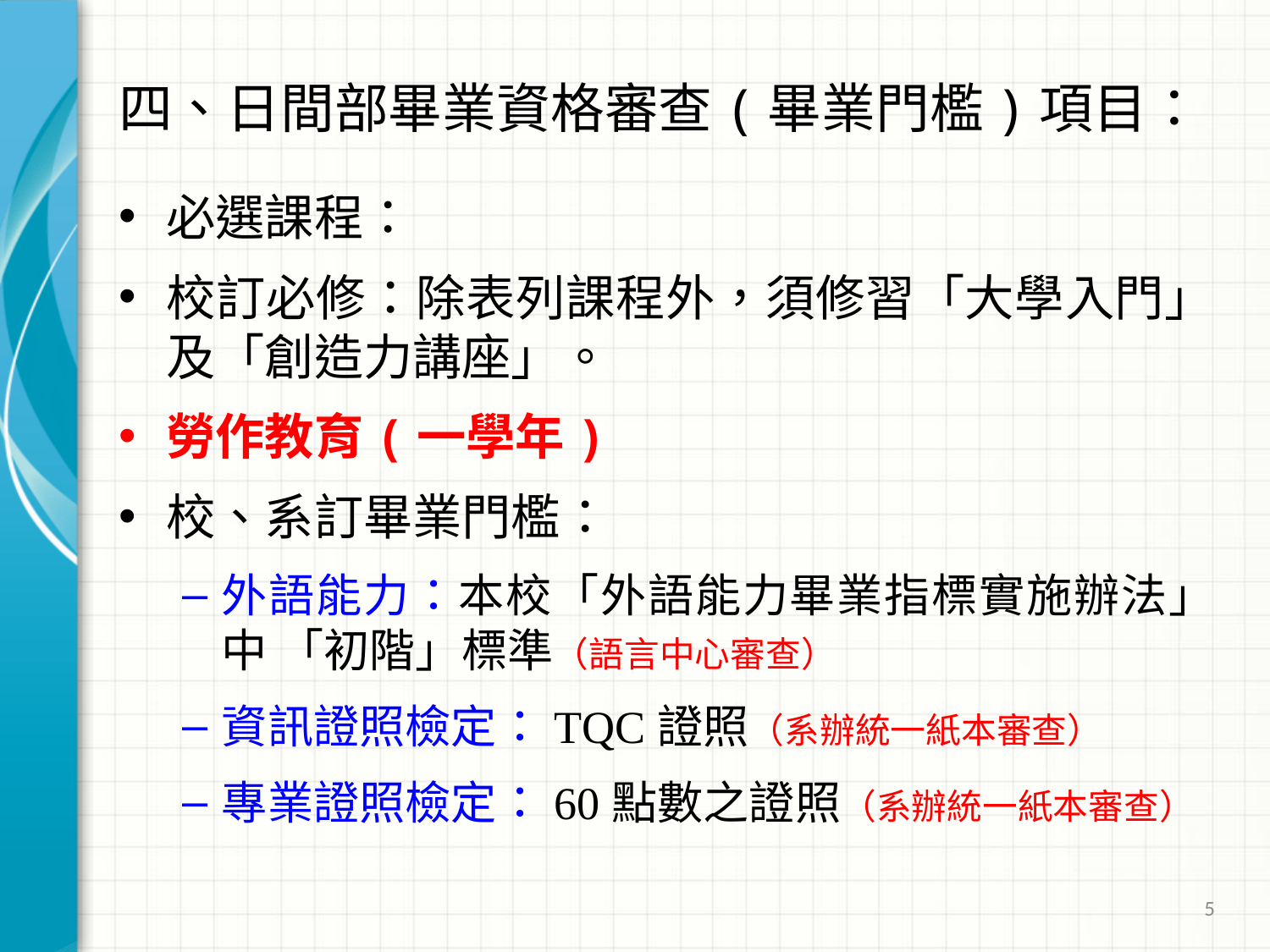

# 四、日間部畢業資格審查(畢業門檻)項目：
必選課程：
校訂必修：除表列課程外，須修習「大學入門」及「創造力講座」。
勞作教育(一學年)
校、系訂畢業門檻：
外語能力：本校「外語能力畢業指標實施辦法」中 「初階」標準（語言中心審查）
資訊證照檢定：TQC證照（系辦統一紙本審查）
專業證照檢定：60點數之證照（系辦統一紙本審查）

5